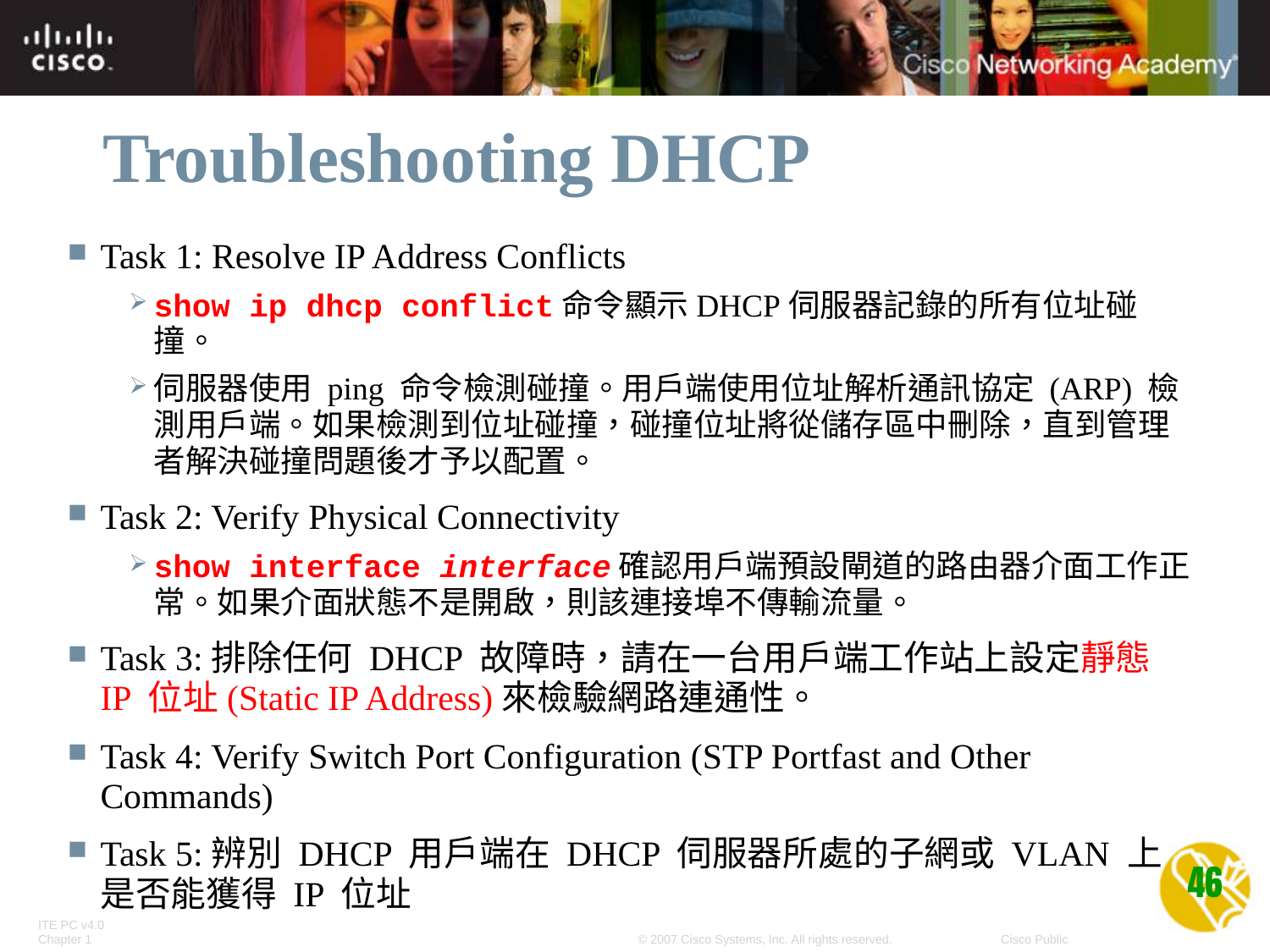

# Troubleshooting DHCP
Task 1: Resolve IP Address Conflicts
show ip dhcp conflict命令顯示DHCP伺服器記錄的所有位址碰撞。
伺服器使用 ping 命令檢測碰撞。用戶端使用位址解析通訊協定 (ARP) 檢測用戶端。如果檢測到位址碰撞，碰撞位址將從儲存區中刪除，直到管理者解決碰撞問題後才予以配置。
Task 2: Verify Physical Connectivity
show interface interface確認用戶端預設閘道的路由器介面工作正常。如果介面狀態不是開啟，則該連接埠不傳輸流量。
Task 3:排除任何 DHCP 故障時，請在一台用戶端工作站上設定靜態 IP 位址(Static IP Address)來檢驗網路連通性。
Task 4: Verify Switch Port Configuration (STP Portfast and Other Commands)
Task 5:辨別 DHCP 用戶端在 DHCP 伺服器所處的子網或 VLAN 上是否能獲得 IP 位址